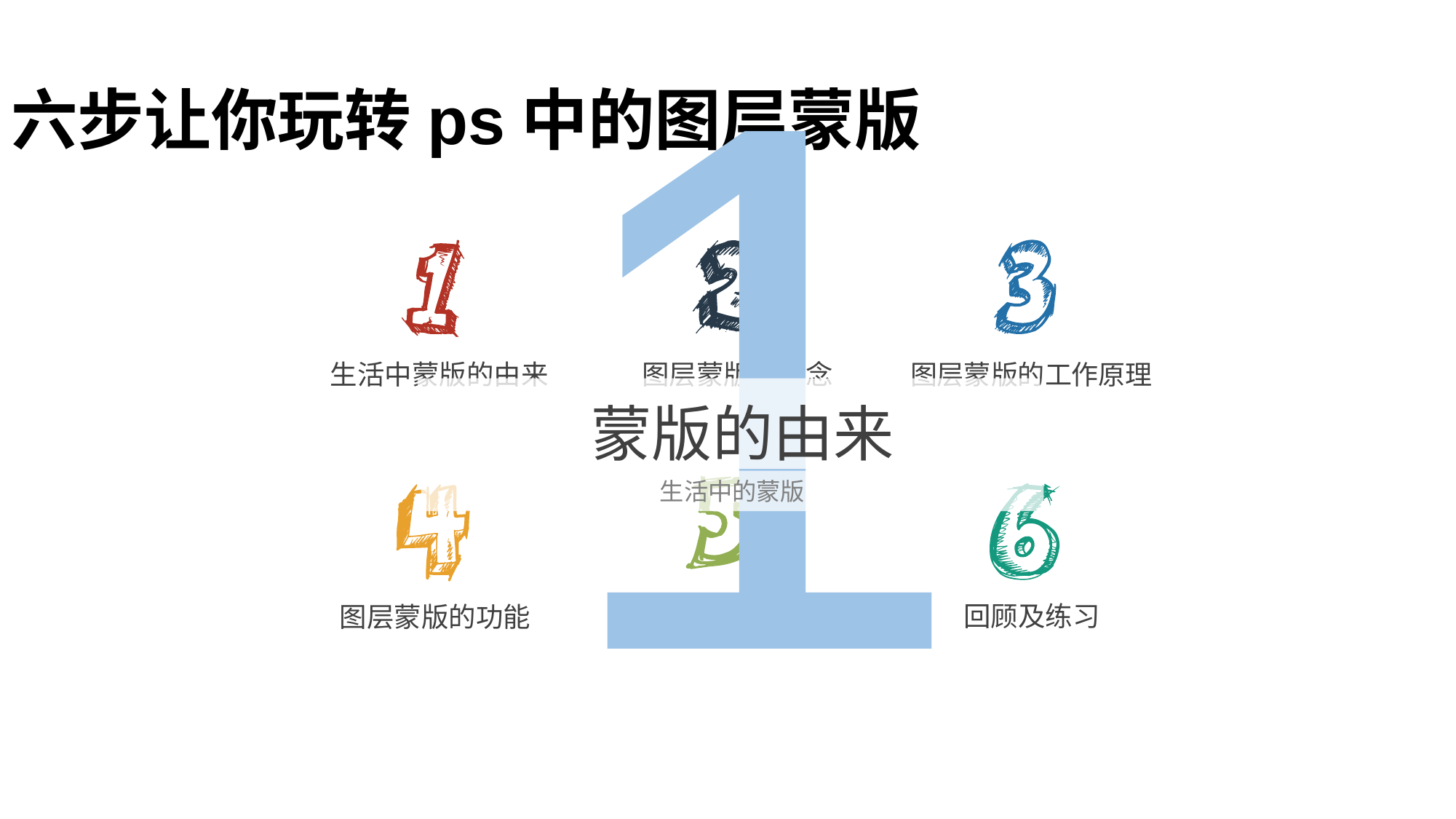

六步让你玩转ps中的图层蒙版
1

 图层蒙版的工作原理

 生活中蒙版的由来

 图层蒙版的概念
 蒙版的由来
生活中的蒙版

 图层蒙版的用法实例

 回顾及练习

图层蒙版的功能